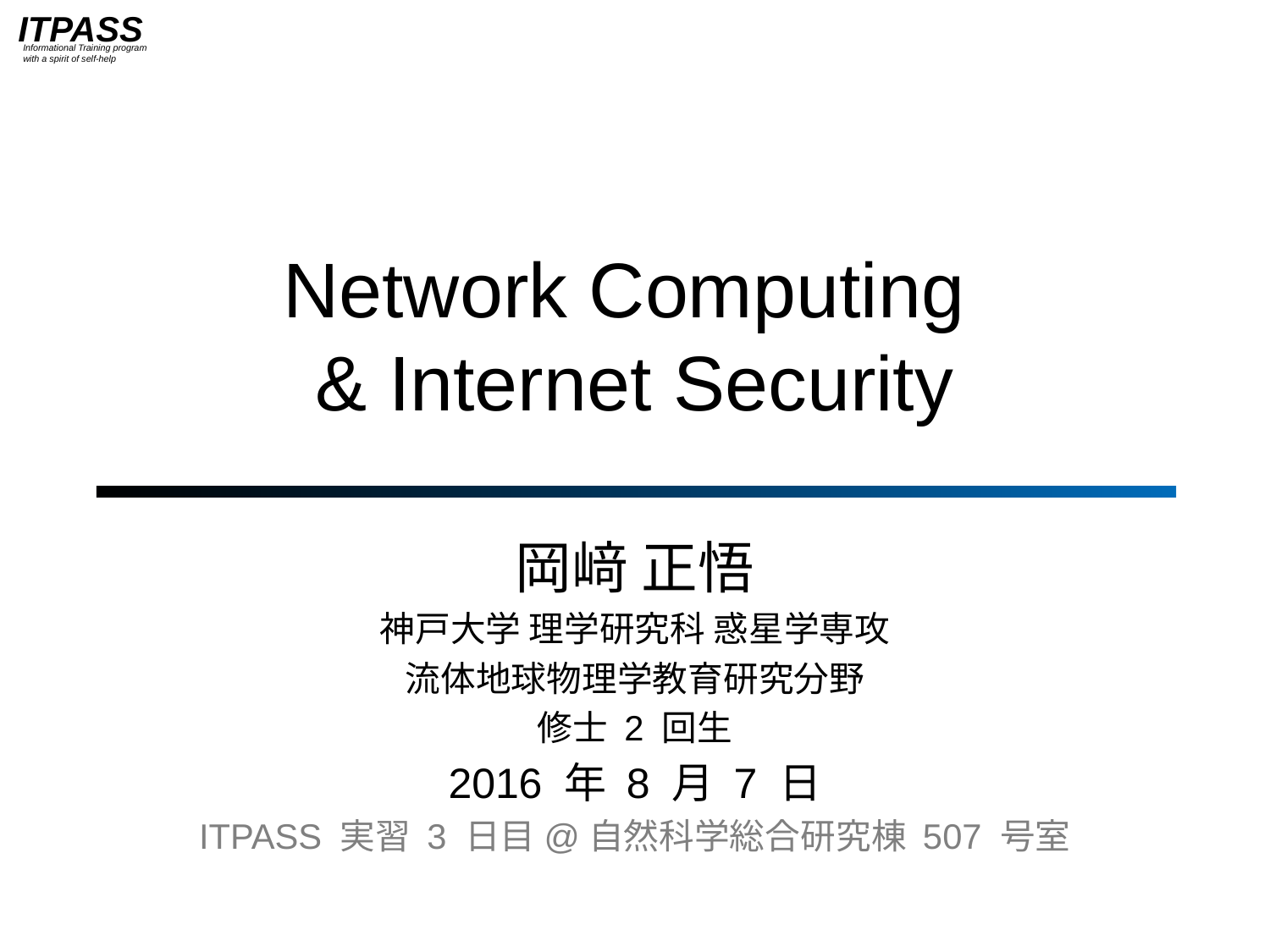

# Network Computing & Internet Security
岡﨑 正悟
神戸大学 理学研究科 惑星学専攻
流体地球物理学教育研究分野
修士 2 回生
2016 年 8 月 7 日
ITPASS 実習 3 日目@自然科学総合研究棟 507 号室